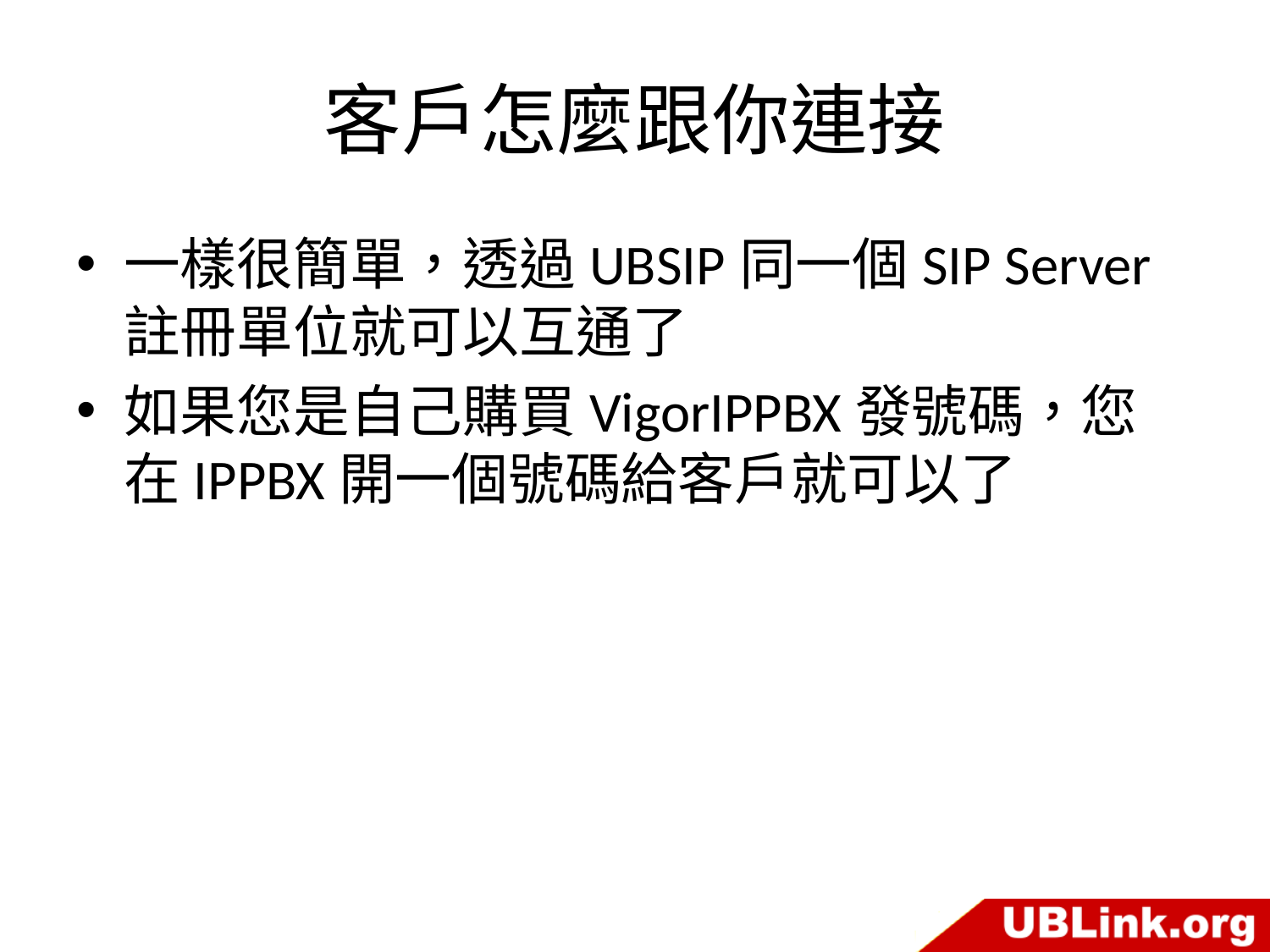

# 客戶怎麼跟你連接
一樣很簡單，透過UBSIP同一個SIP Server註冊單位就可以互通了
如果您是自己購買VigorIPPBX發號碼，您在IPPBX開一個號碼給客戶就可以了